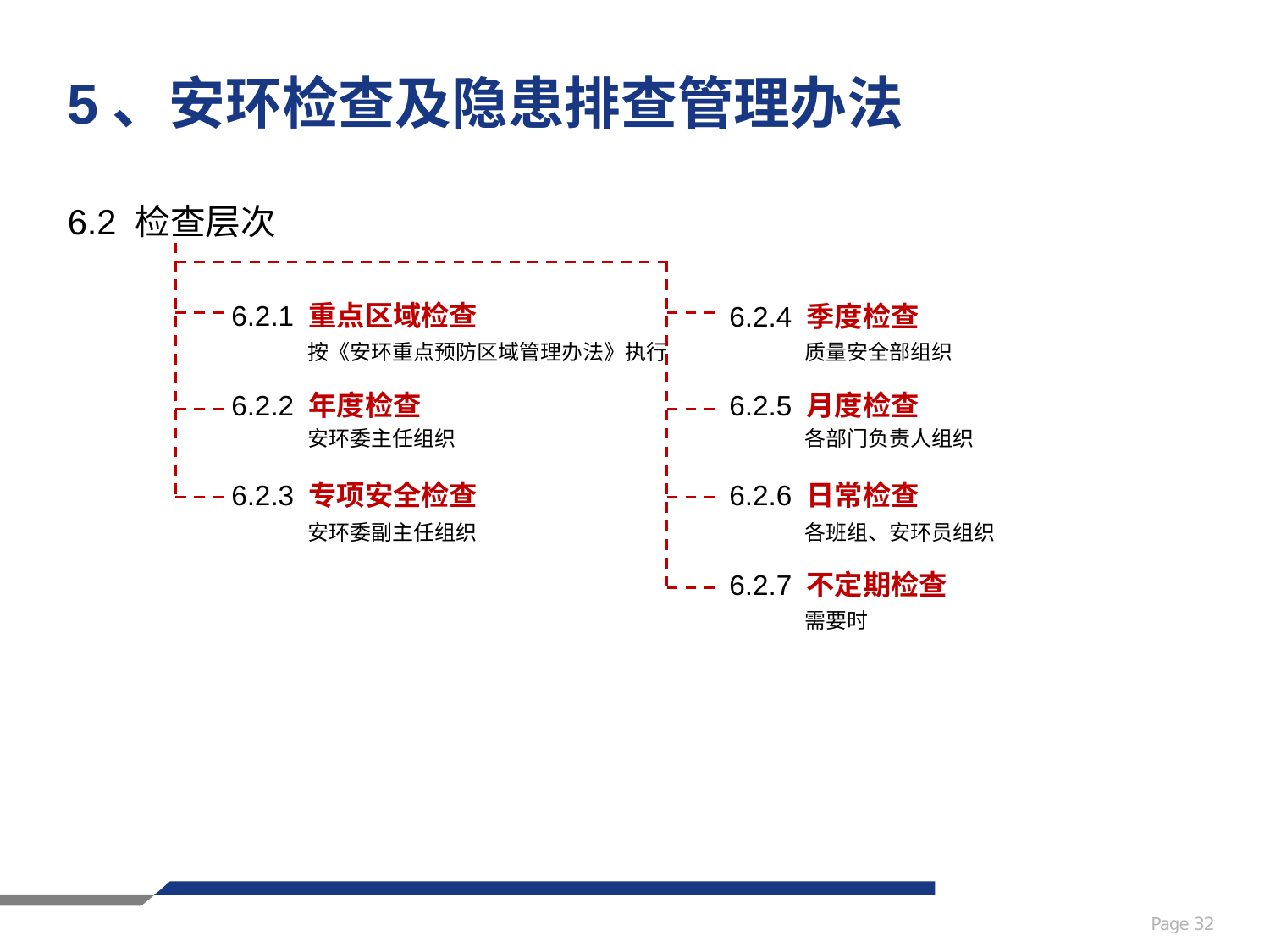

# 5、安环检查及隐患排查管理办法
6.2 检查层次
6.2.1 重点区域检查
6.2.4 季度检查
按《安环重点预防区域管理办法》执行
质量安全部组织
6.2.2 年度检查
6.2.5 月度检查
安环委主任组织
各部门负责人组织
6.2.3 专项安全检查
6.2.6 日常检查
安环委副主任组织
各班组、安环员组织
6.2.7 不定期检查
需要时
Page 32